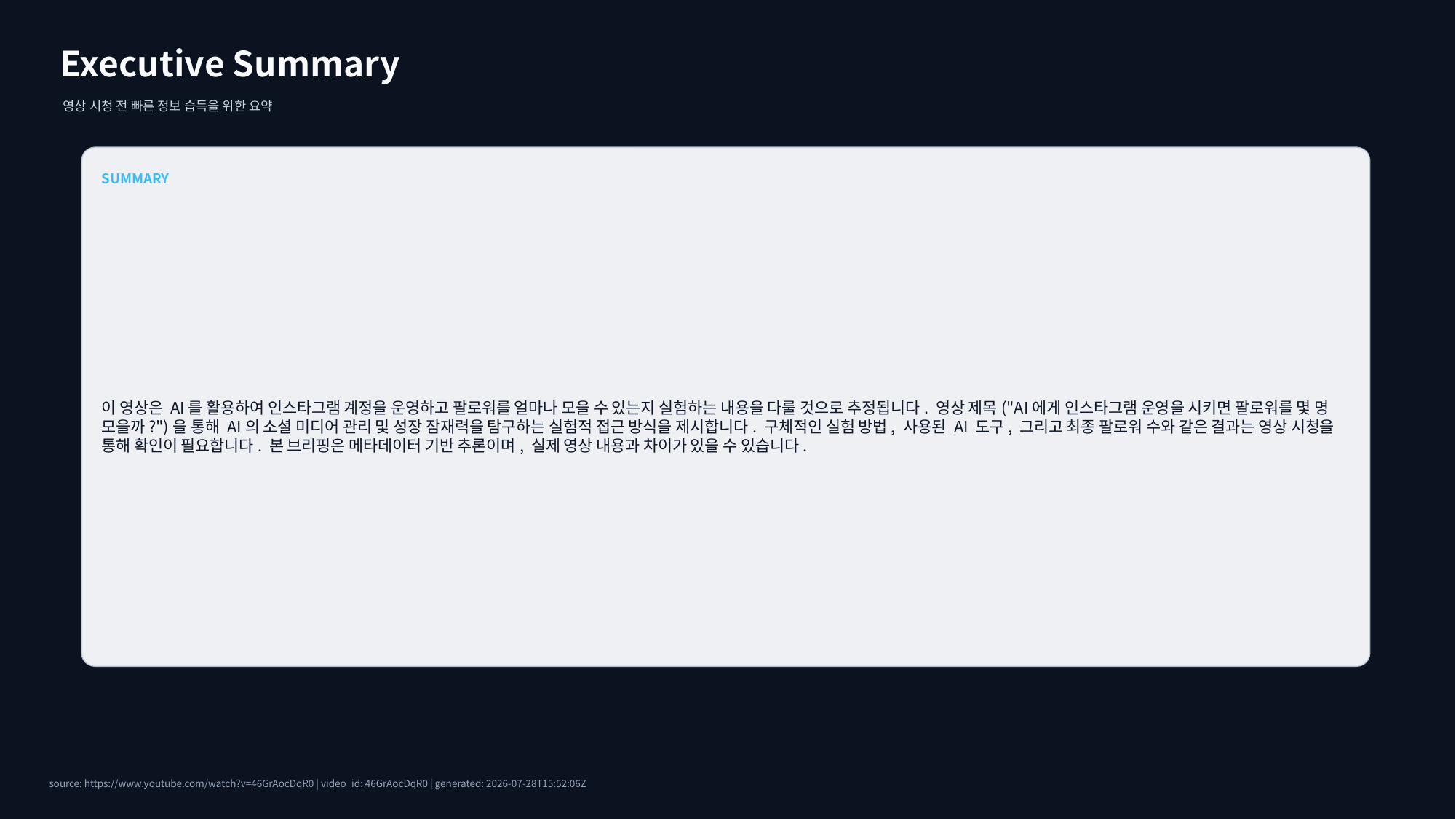

Executive Summary
영상 시청 전 빠른 정보 습득을 위한 요약

SUMMARY
이 영상은 AI를 활용하여 인스타그램 계정을 운영하고 팔로워를 얼마나 모을 수 있는지 실험하는 내용을 다룰 것으로 추정됩니다. 영상 제목("AI에게 인스타그램 운영을 시키면 팔로워를 몇 명 모을까?")을 통해 AI의 소셜 미디어 관리 및 성장 잠재력을 탐구하는 실험적 접근 방식을 제시합니다. 구체적인 실험 방법, 사용된 AI 도구, 그리고 최종 팔로워 수와 같은 결과는 영상 시청을 통해 확인이 필요합니다. 본 브리핑은 메타데이터 기반 추론이며, 실제 영상 내용과 차이가 있을 수 있습니다.
source: https://www.youtube.com/watch?v=46GrAocDqR0 | video_id: 46GrAocDqR0 | generated: 2026-07-28T15:52:06Z